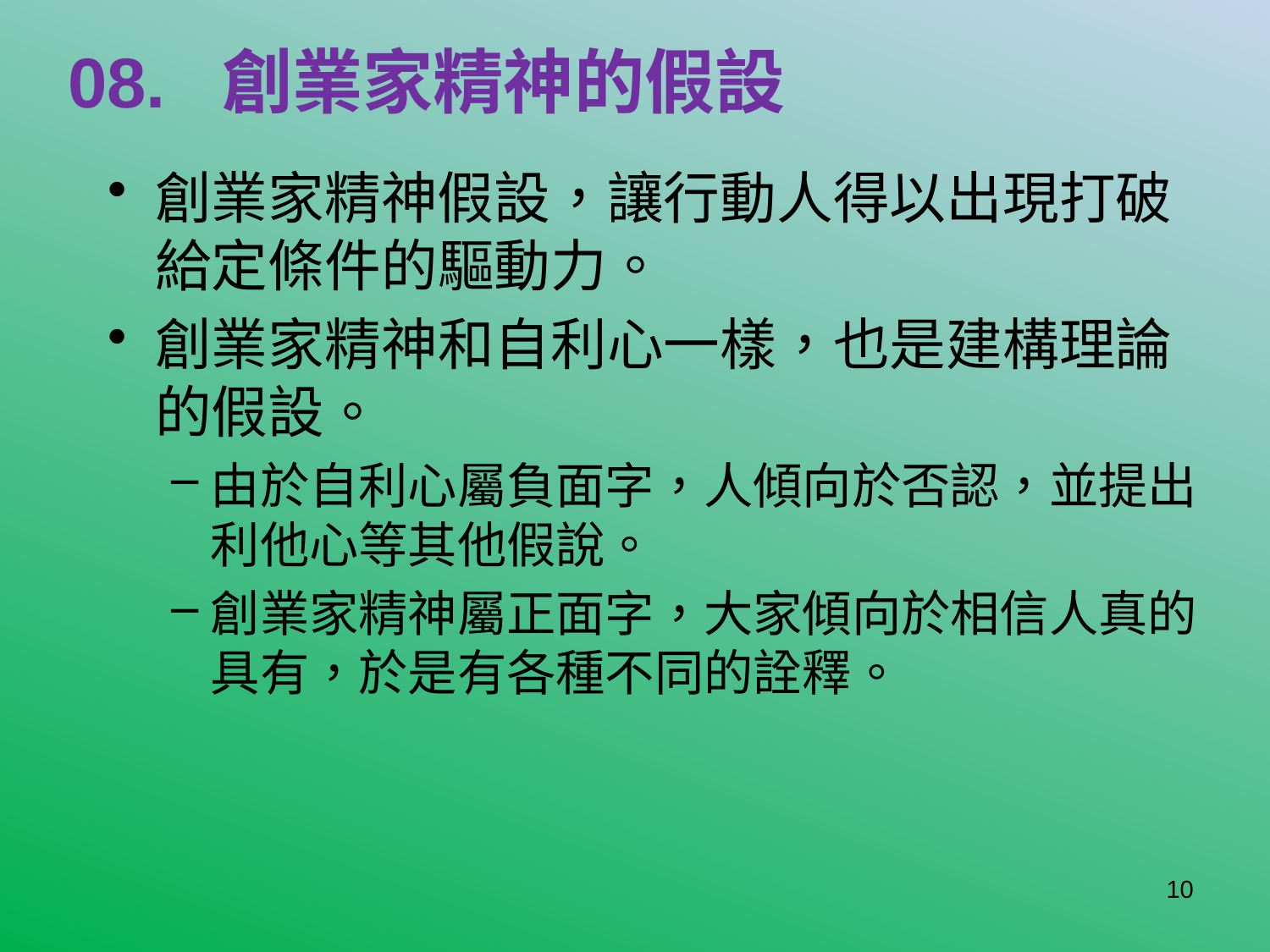

# 08.  創業家精神的假設
創業家精神假設，讓行動人得以出現打破給定條件的驅動力。
創業家精神和自利心一樣，也是建構理論的假設。
由於自利心屬負面字，人傾向於否認，並提出利他心等其他假說。
創業家精神屬正面字，大家傾向於相信人真的具有，於是有各種不同的詮釋。
10